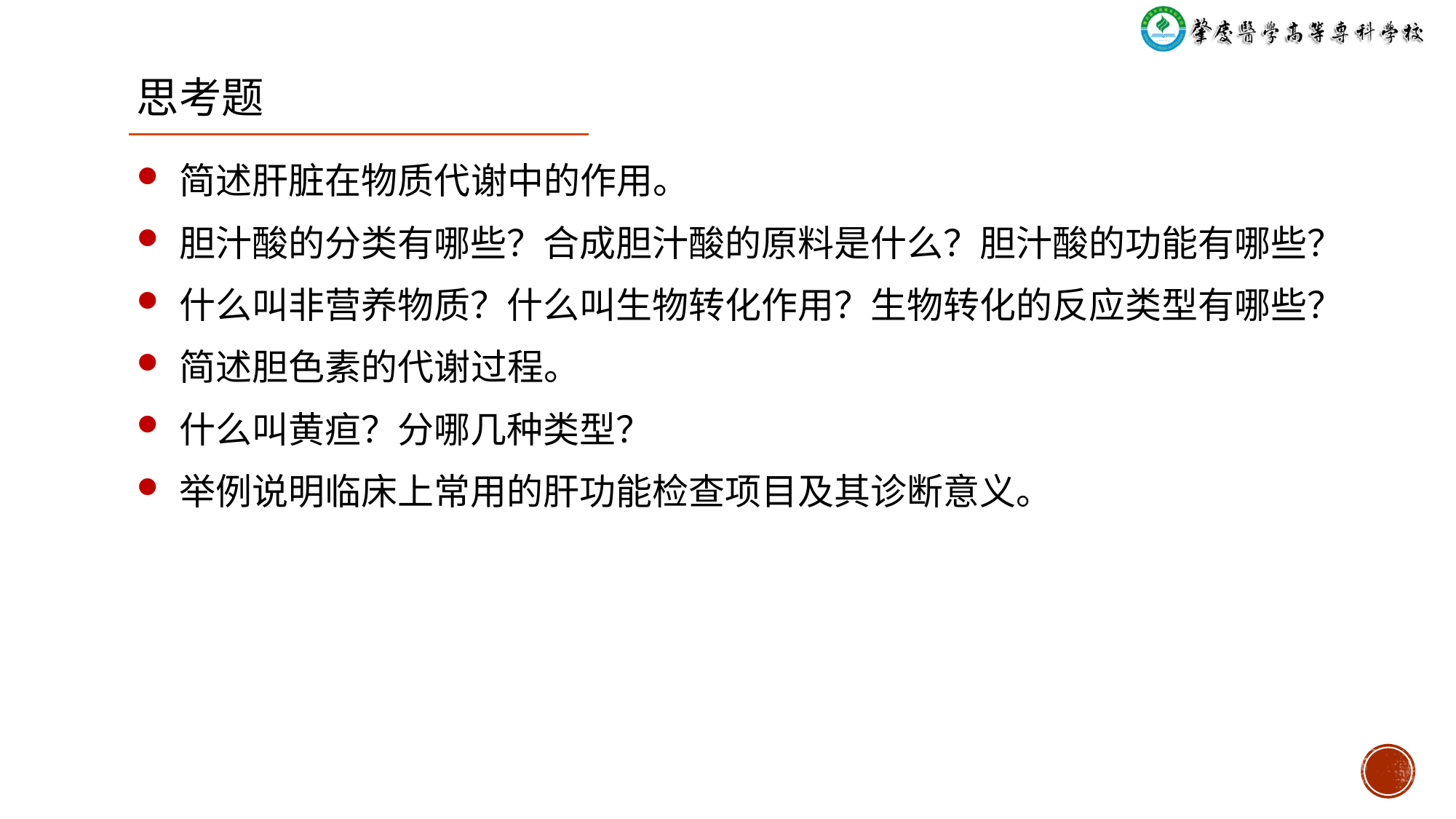

思考题
简述肝脏在物质代谢中的作用。
胆汁酸的分类有哪些？合成胆汁酸的原料是什么？胆汁酸的功能有哪些？
什么叫非营养物质？什么叫生物转化作用？生物转化的反应类型有哪些？
简述胆色素的代谢过程。
什么叫黄疸？分哪几种类型？
举例说明临床上常用的肝功能检查项目及其诊断意义。